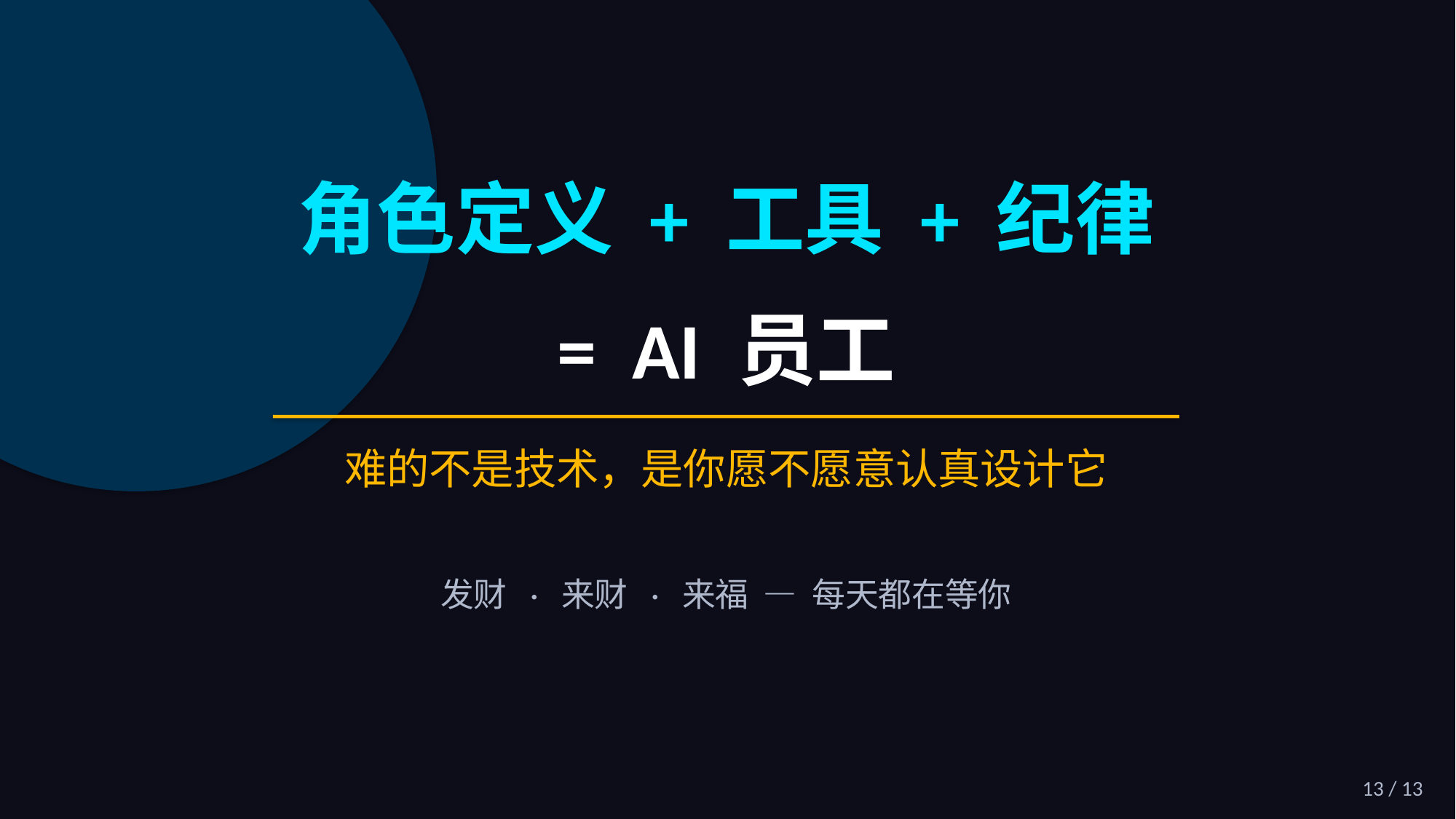

角色定义 + 工具 + 纪律
=  AI 员工

难的不是技术，是你愿不愿意认真设计它
发财  ·  来财  ·  来福  —  每天都在等你
13 / 13